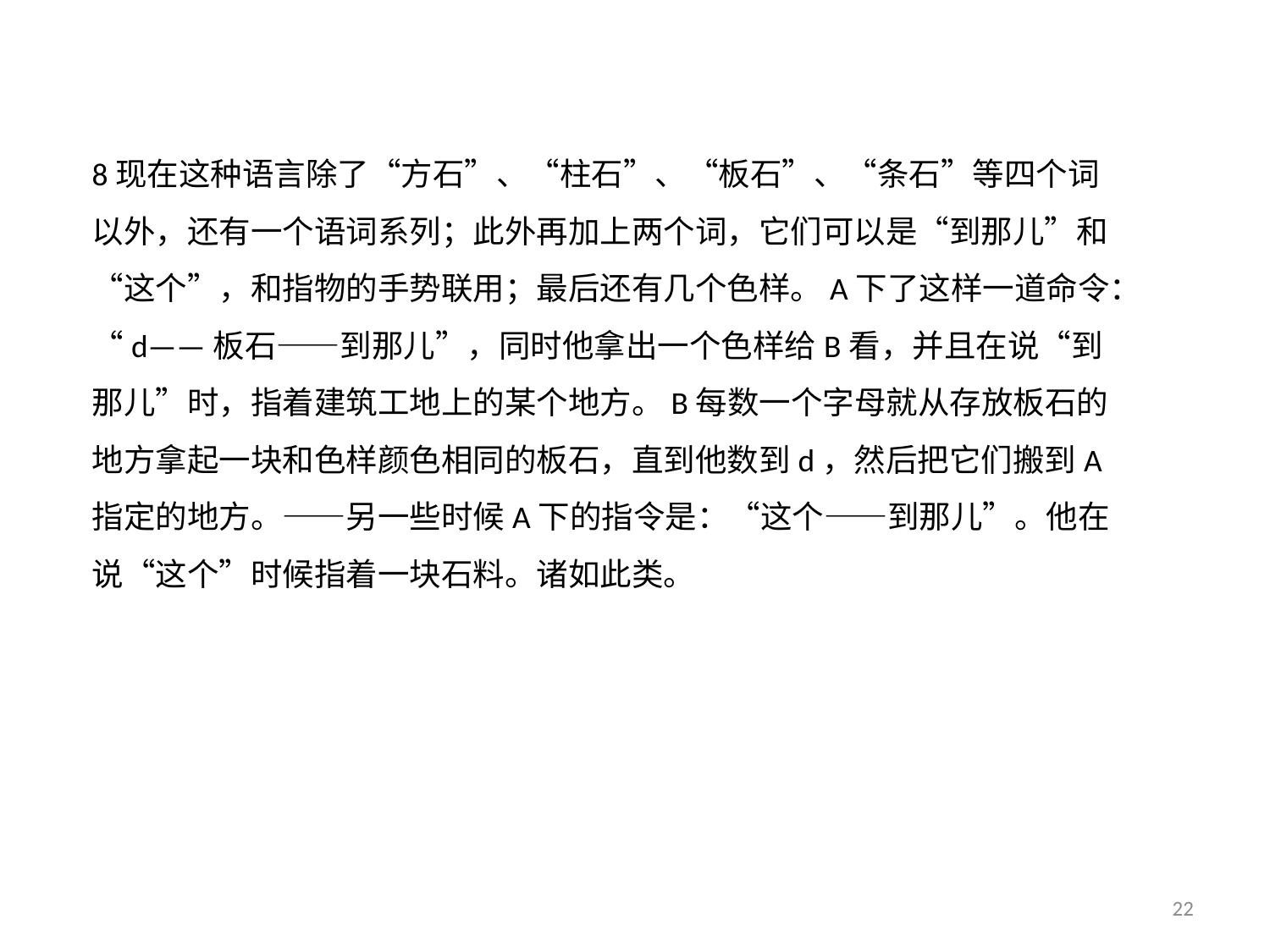

8现在这种语言除了“方石”、“柱石”、“板石”、“条石”等四个词以外，还有一个语词系列；此外再加上两个词，它们可以是“到那儿”和“这个”，和指物的手势联用；最后还有几个色样。A下了这样一道命令：“d——板石——到那儿”，同时他拿出一个色样给B看，并且在说“到那儿”时，指着建筑工地上的某个地方。B每数一个字母就从存放板石的地方拿起一块和色样颜色相同的板石，直到他数到d，然后把它们搬到A指定的地方。——另一些时候A下的指令是：“这个——到那儿”。他在说“这个”时候指着一块石料。诸如此类。
22